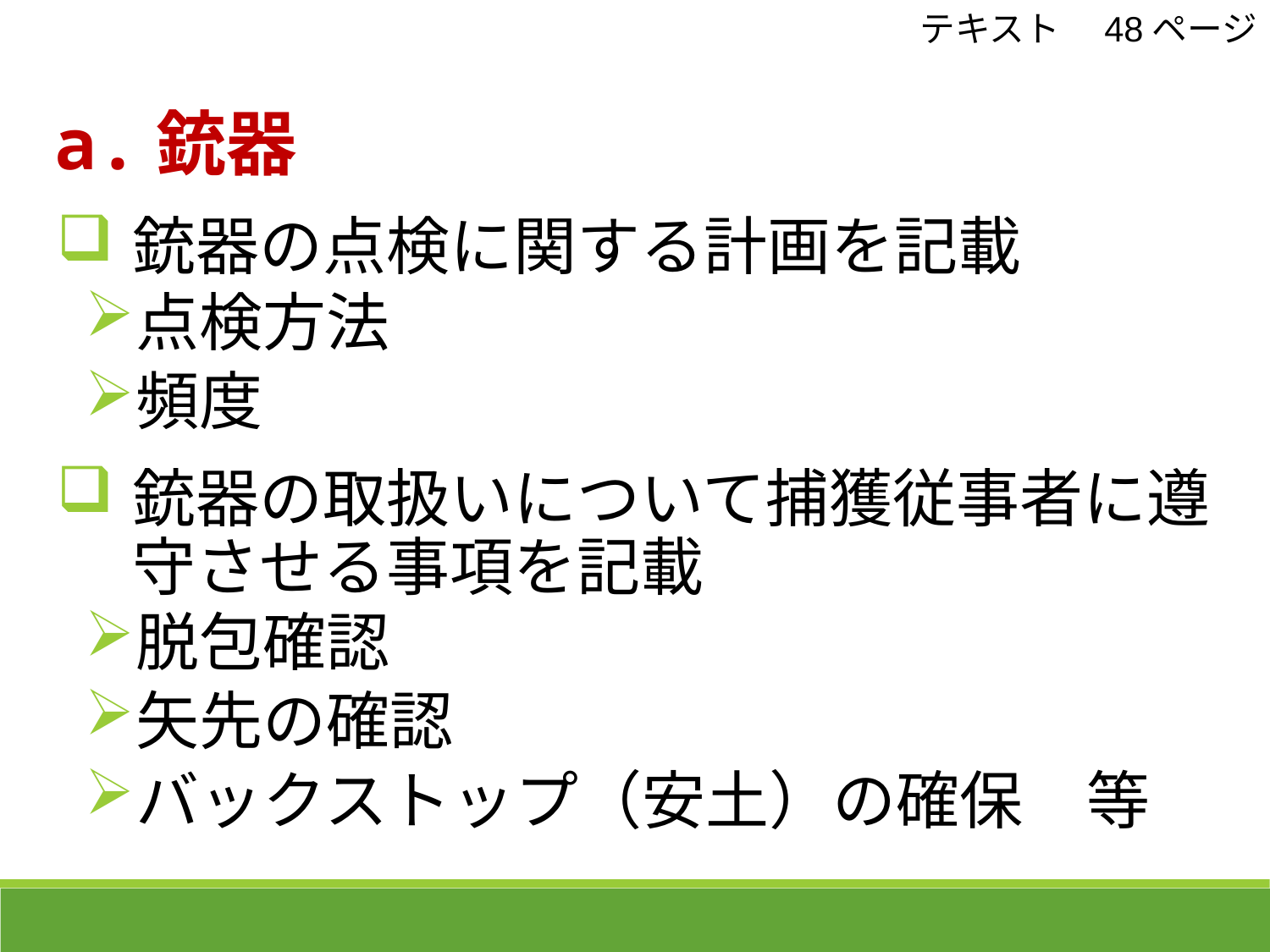

テキスト　48ページ
 a.銃器
銃器の点検に関する計画を記載
点検方法
頻度
銃器の取扱いについて捕獲従事者に遵守させる事項を記載
脱包確認
矢先の確認
バックストップ（安土）の確保　等